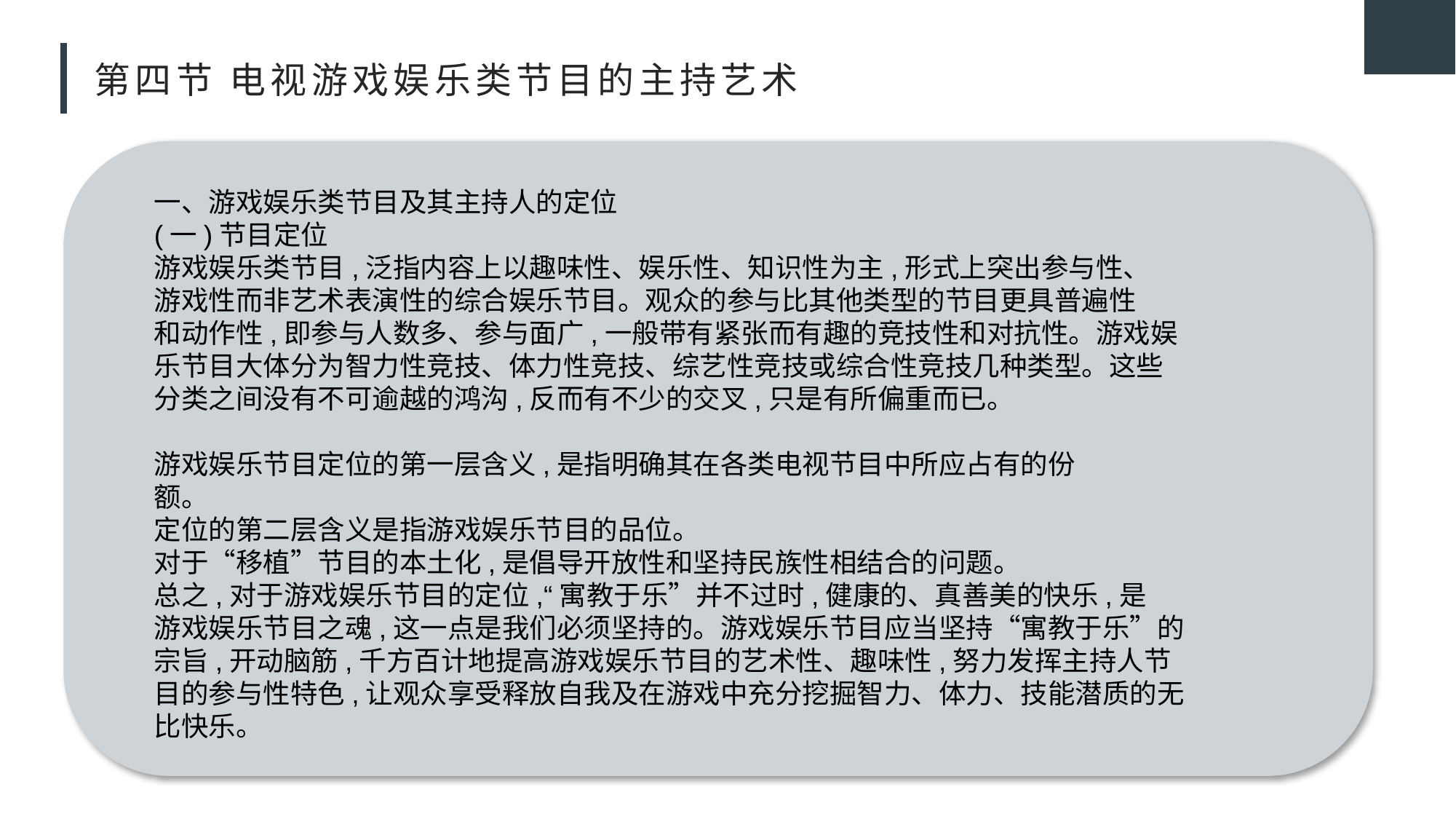

# 第四节 电视游戏娱乐类节目的主持艺术

一、游戏娱乐类节目及其主持人的定位
(一)节目定位
游戏娱乐类节目,泛指内容上以趣味性、娱乐性、知识性为主,形式上突出参与性、
游戏性而非艺术表演性的综合娱乐节目。观众的参与比其他类型的节目更具普遍性
和动作性,即参与人数多、参与面广,一般带有紧张而有趣的竞技性和对抗性。游戏娱
乐节目大体分为智力性竞技、体力性竞技、综艺性竞技或综合性竞技几种类型。这些
分类之间没有不可逾越的鸿沟,反而有不少的交叉,只是有所偏重而已。

游戏娱乐节目定位的第一层含义,是指明确其在各类电视节目中所应占有的份
额。
定位的第二层含义是指游戏娱乐节目的品位。
对于“移植”节目的本土化,是倡导开放性和坚持民族性相结合的问题。
总之,对于游戏娱乐节目的定位,“寓教于乐”并不过时,健康的、真善美的快乐,是
游戏娱乐节目之魂,这一点是我们必须坚持的。游戏娱乐节目应当坚持“寓教于乐”的
宗旨,开动脑筋,千方百计地提高游戏娱乐节目的艺术性、趣味性,努力发挥主持人节
目的参与性特色,让观众享受释放自我及在游戏中充分挖掘智力、体力、技能潜质的无
比快乐。